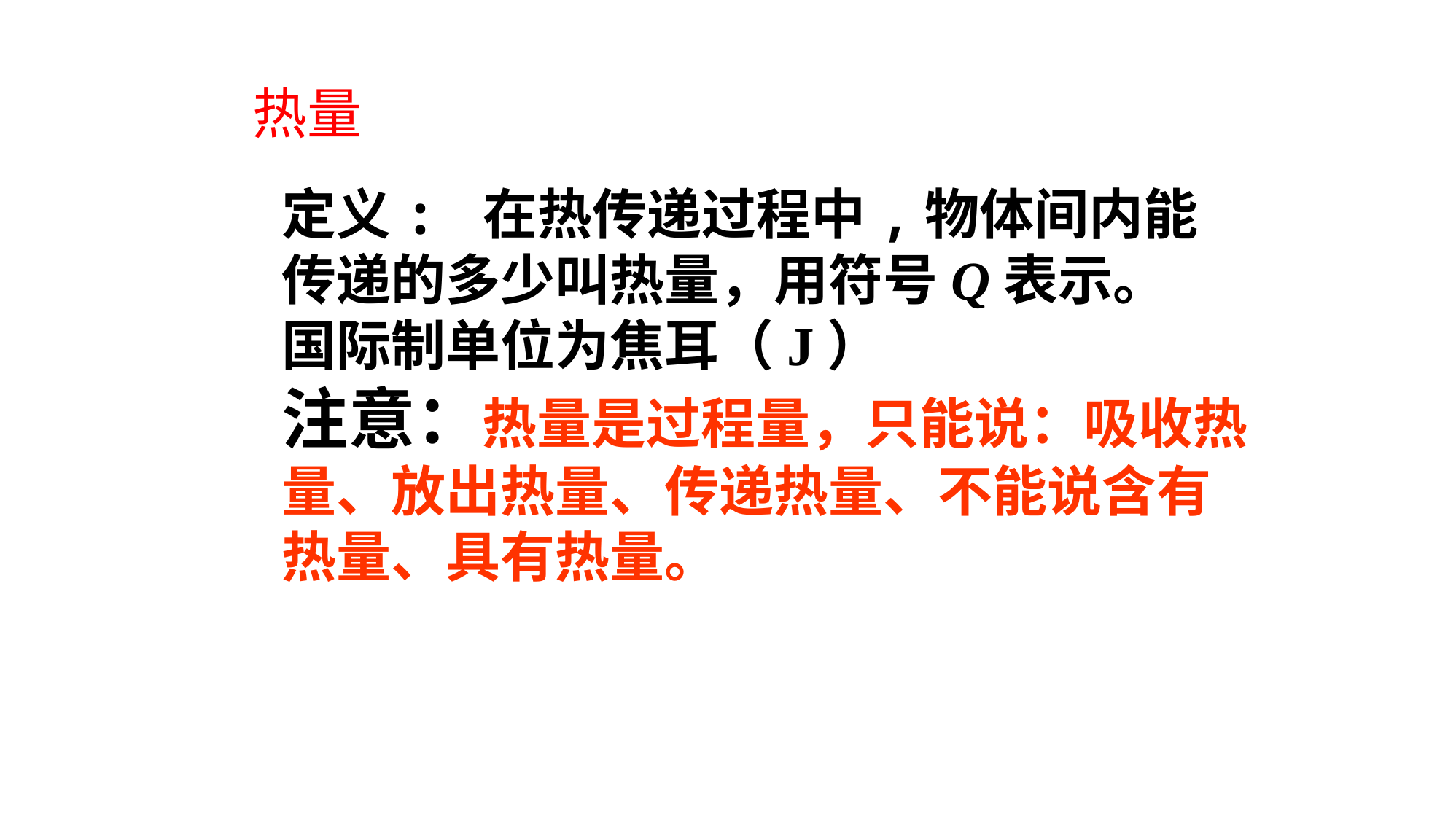

热量
定义: 在热传递过程中,物体间内能传递的多少叫热量，用符号Q表示。
国际制单位为焦耳（J）
注意：热量是过程量，只能说：吸收热量、放出热量、传递热量、不能说含有热量、具有热量。